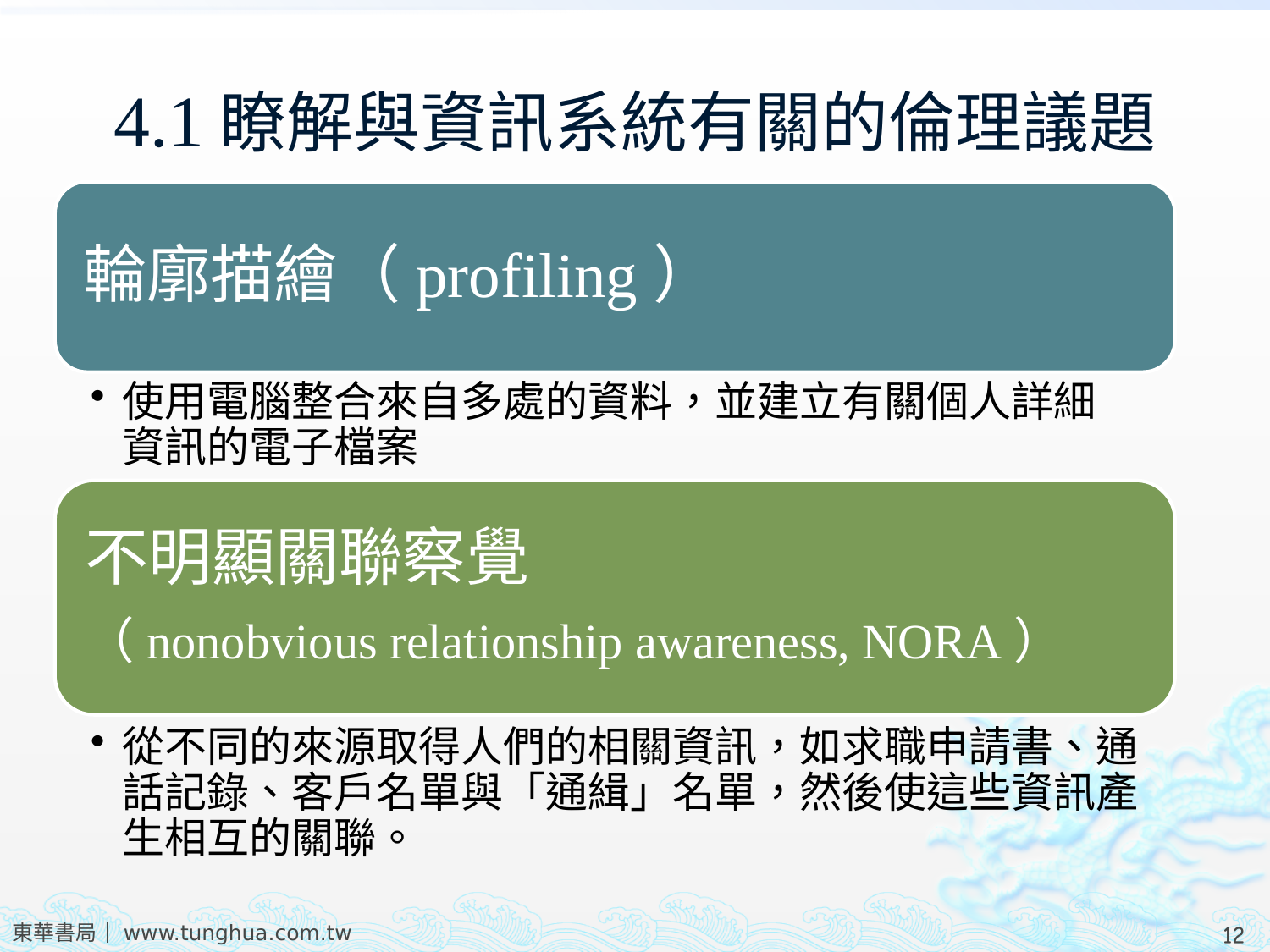

# 4.1瞭解與資訊系統有關的倫理議題
輪廓描繪（profiling）
使用電腦整合來自多處的資料，並建立有關個人詳細  資訊的電子檔案
不明顯關聯察覺
（nonobvious relationship awareness, NORA）
從不同的來源取得人們的相關資訊，如求職申請書、通話記錄、客戶名單與「通緝」名單，然後使這些資訊產生相互的關聯。